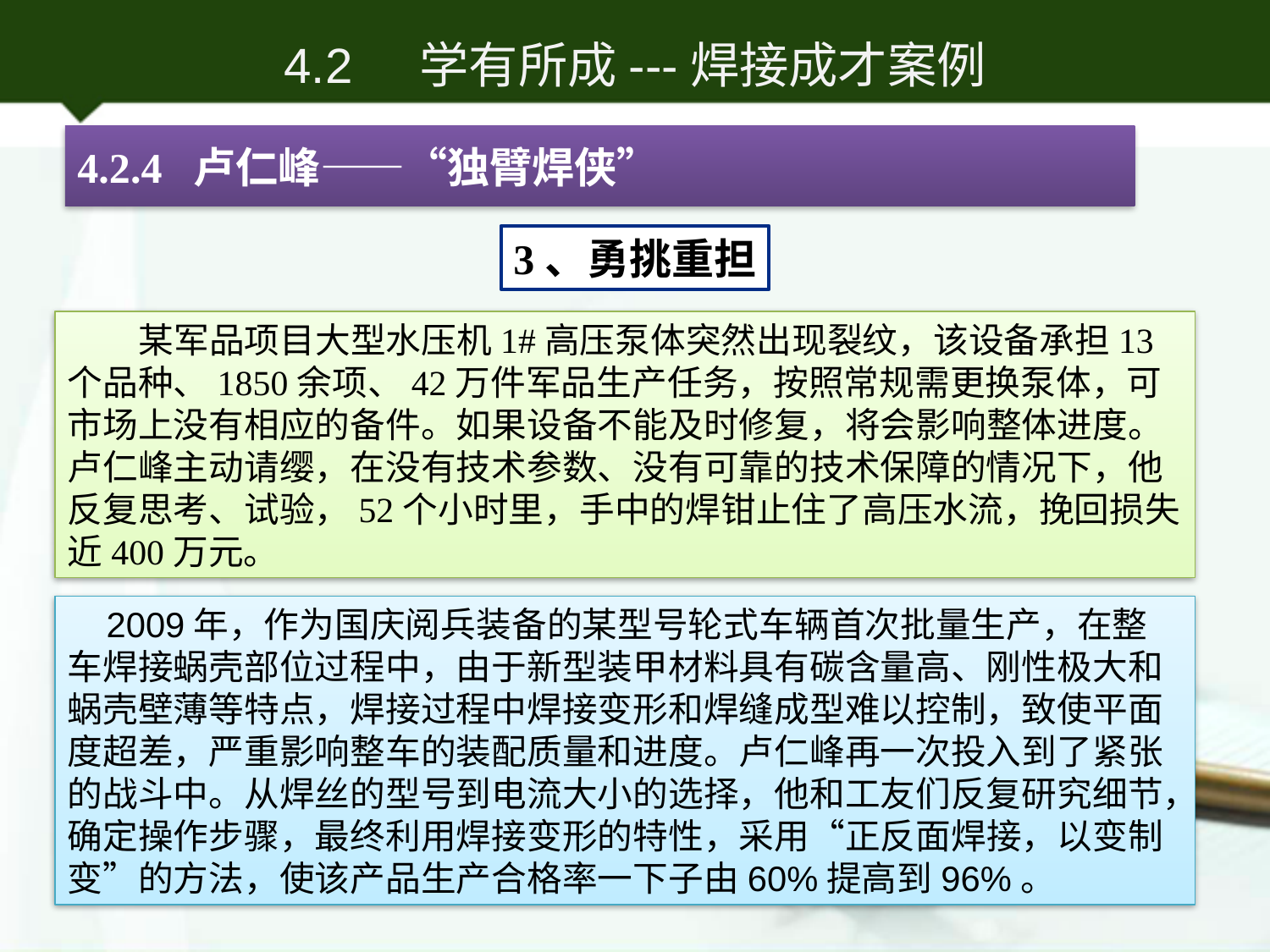

# 4.2    学有所成---焊接成才案例
4.2.4  卢仁峰——“独臂焊侠”
3、勇挑重担
        某军品项目大型水压机1#高压泵体突然出现裂纹，该设备承担13个品种、1850余项、42万件军品生产任务，按照常规需更换泵体，可市场上没有相应的备件。如果设备不能及时修复，将会影响整体进度。卢仁峰主动请缨，在没有技术参数、没有可靠的技术保障的情况下，他反复思考、试验，52个小时里，手中的焊钳止住了高压水流，挽回损失近400万元。
    2009年，作为国庆阅兵装备的某型号轮式车辆首次批量生产，在整车焊接蜗壳部位过程中，由于新型装甲材料具有碳含量高、刚性极大和蜗壳壁薄等特点，焊接过程中焊接变形和焊缝成型难以控制，致使平面度超差，严重影响整车的装配质量和进度。卢仁峰再一次投入到了紧张的战斗中。从焊丝的型号到电流大小的选择，他和工友们反复研究细节，确定操作步骤，最终利用焊接变形的特性，采用“正反面焊接，以变制变”的方法，使该产品生产合格率一下子由60%提高到96%。